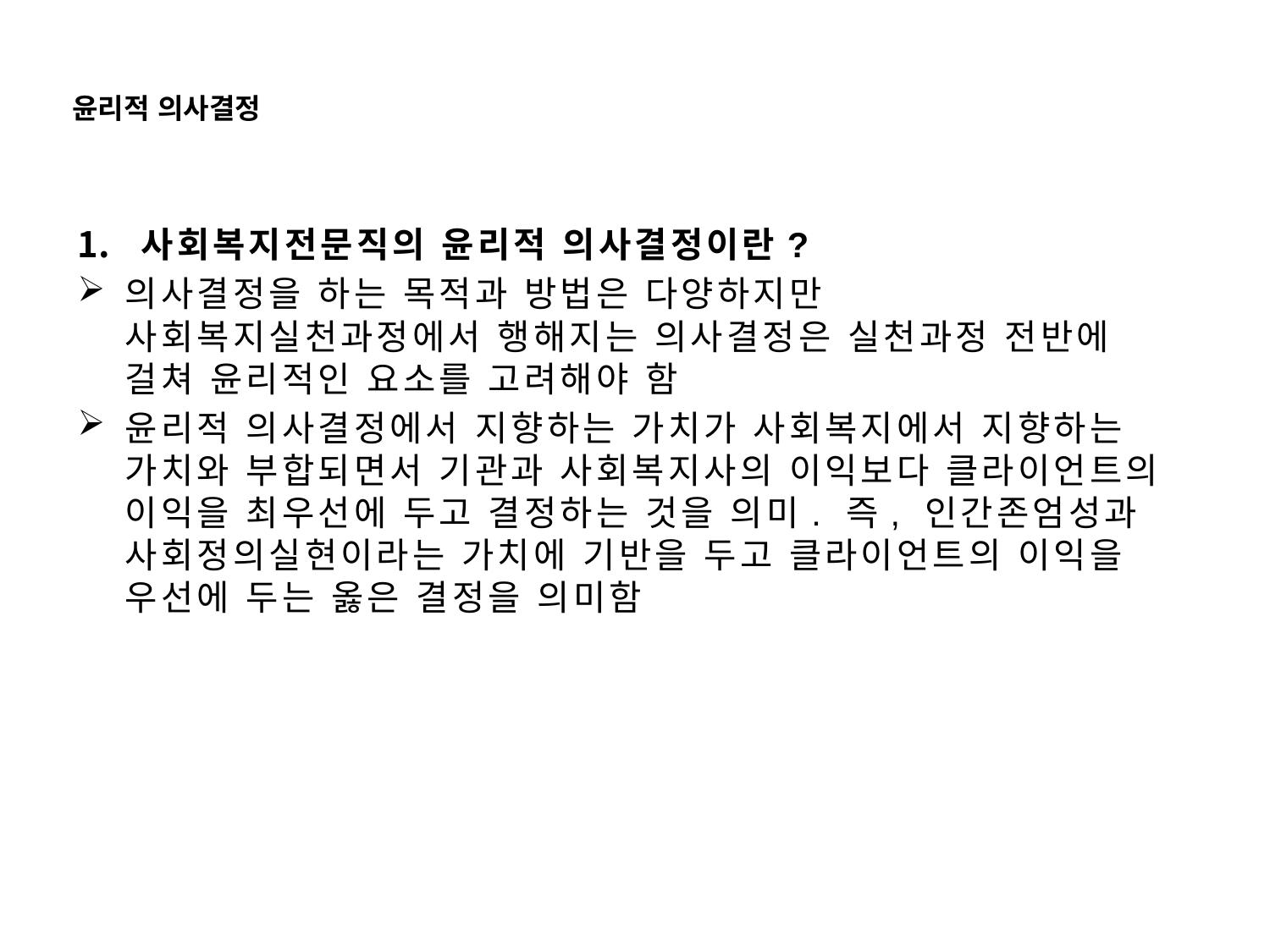

# 윤리적 의사결정
사회복지전문직의 윤리적 의사결정이란?
의사결정을 하는 목적과 방법은 다양하지만 사회복지실천과정에서 행해지는 의사결정은 실천과정 전반에 걸쳐 윤리적인 요소를 고려해야 함
윤리적 의사결정에서 지향하는 가치가 사회복지에서 지향하는 가치와 부합되면서 기관과 사회복지사의 이익보다 클라이언트의 이익을 최우선에 두고 결정하는 것을 의미. 즉, 인간존엄성과 사회정의실현이라는 가치에 기반을 두고 클라이언트의 이익을 우선에 두는 옳은 결정을 의미함